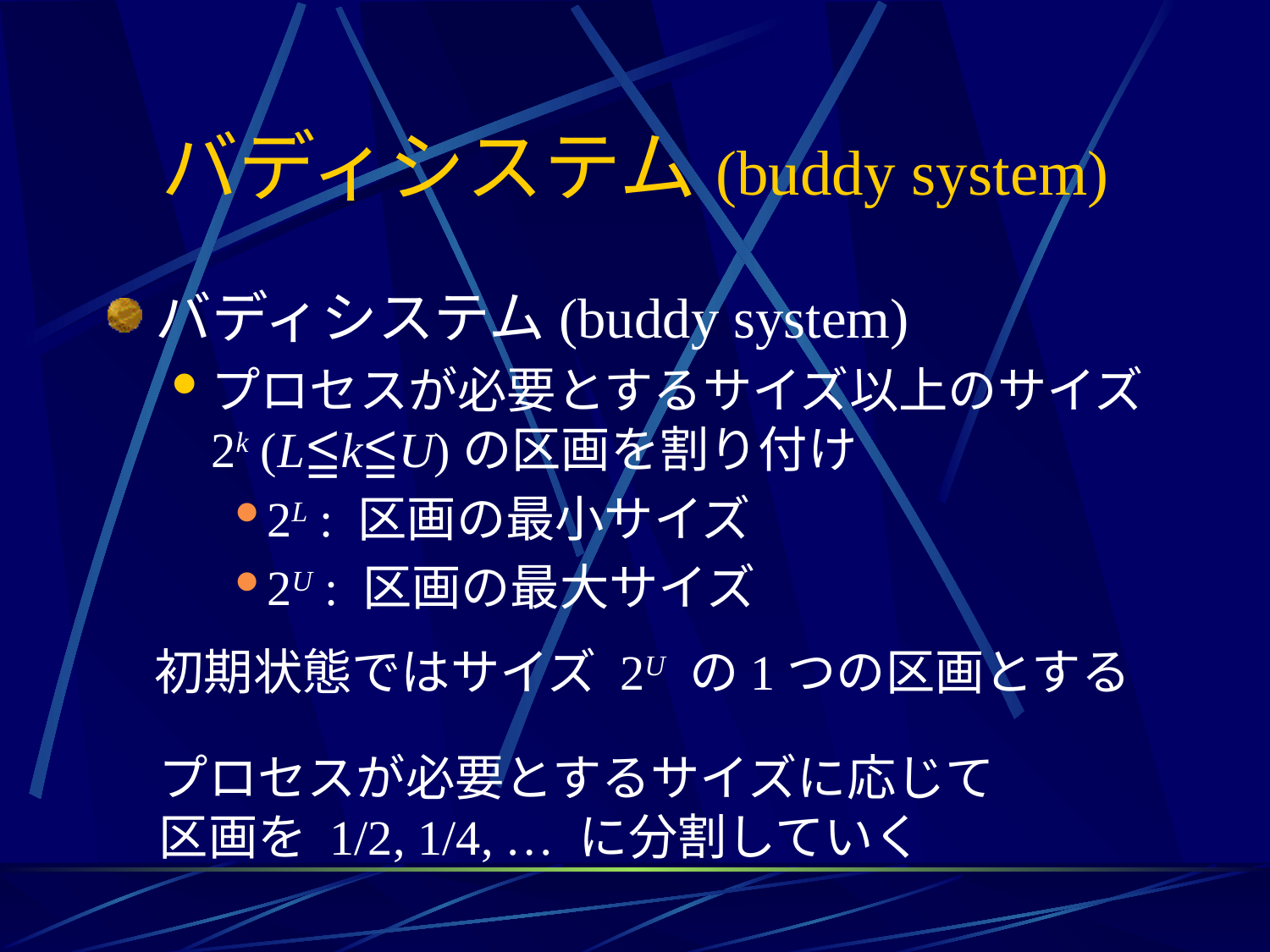

# バディシステム(buddy system)
バディシステム(buddy system)
プロセスが必要とするサイズ以上のサイズ 2k (L≦k≦U)の区画を割り付け
2L : 区画の最小サイズ
2U : 区画の最大サイズ
初期状態ではサイズ 2U の1つの区画とする
プロセスが必要とするサイズに応じて
区画を 1/2, 1/4, … に分割していく